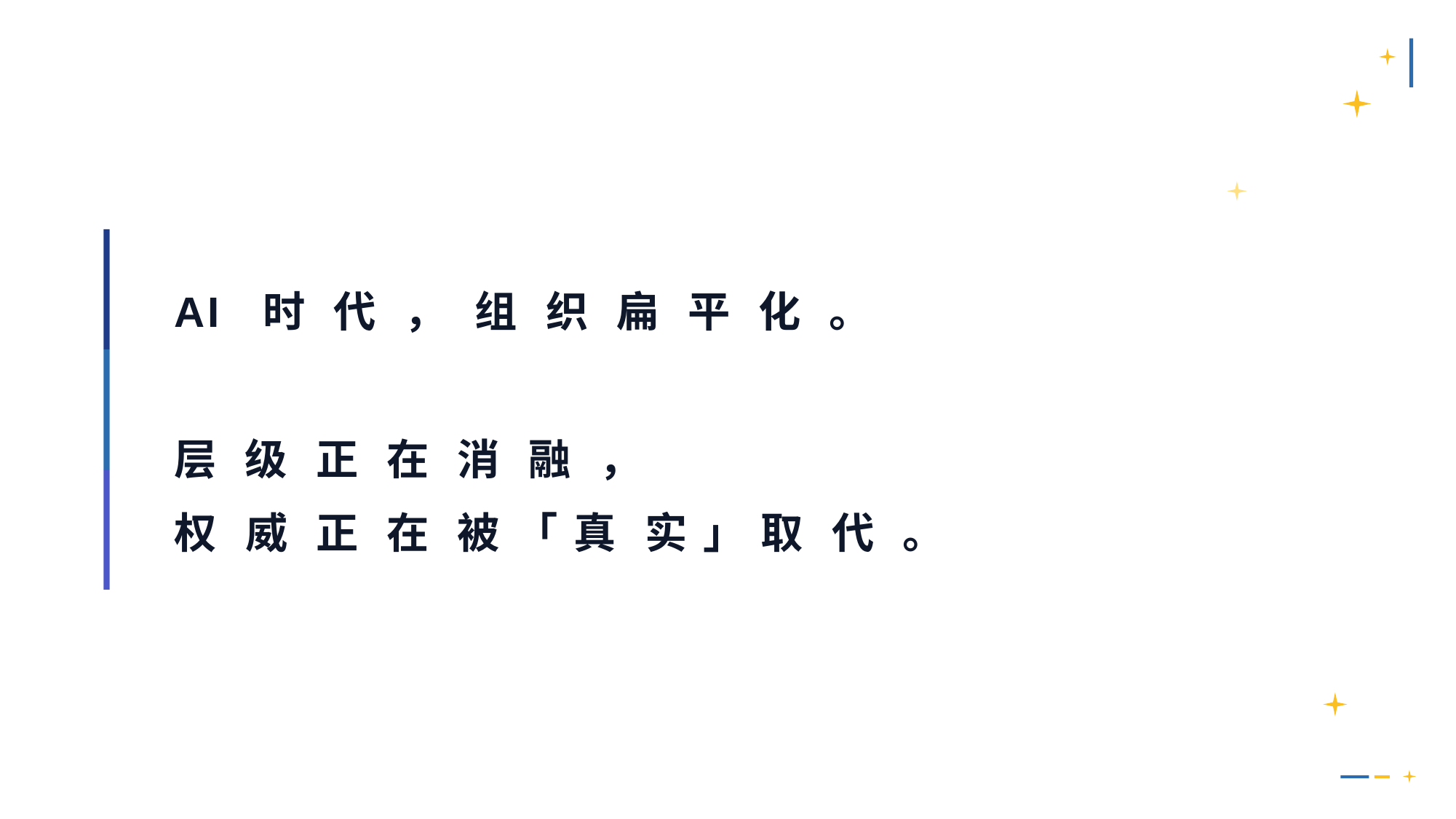

AI  时  代  ，  组  织  扁  平  化  。

层  级  正  在  消  融  ，
权  威  正  在  被 「 真  实 」 取  代  。